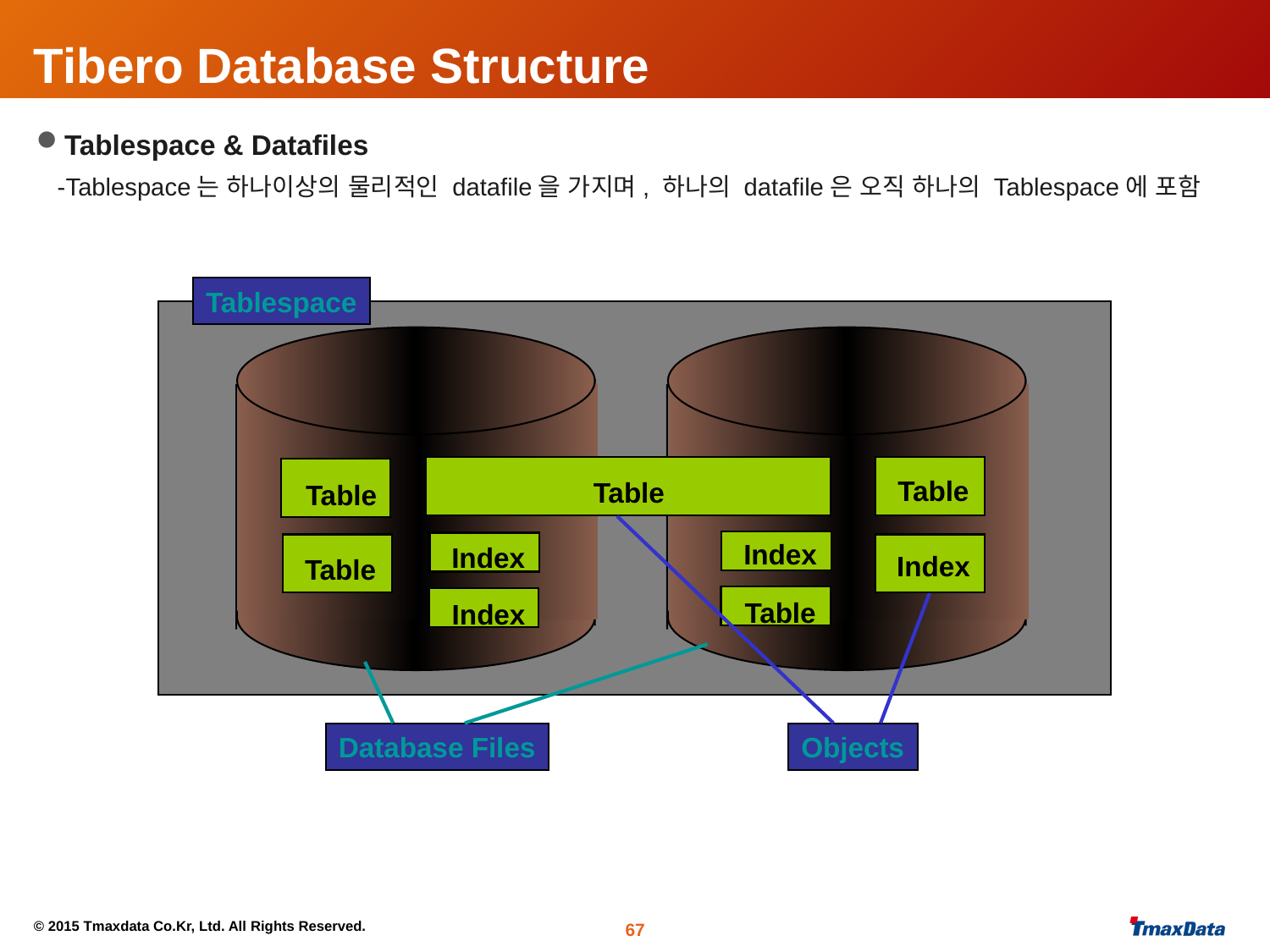

# Tibero Database Structure
Tablespace & Datafiles
   -Tablespace는 하나이상의 물리적인 datafile을 가지며, 하나의 datafile은 오직 하나의 Tablespace에 포함

Tablespace

Table
Table
Table

Index

Index

Index
Table

Table
Index

Objects
Database Files